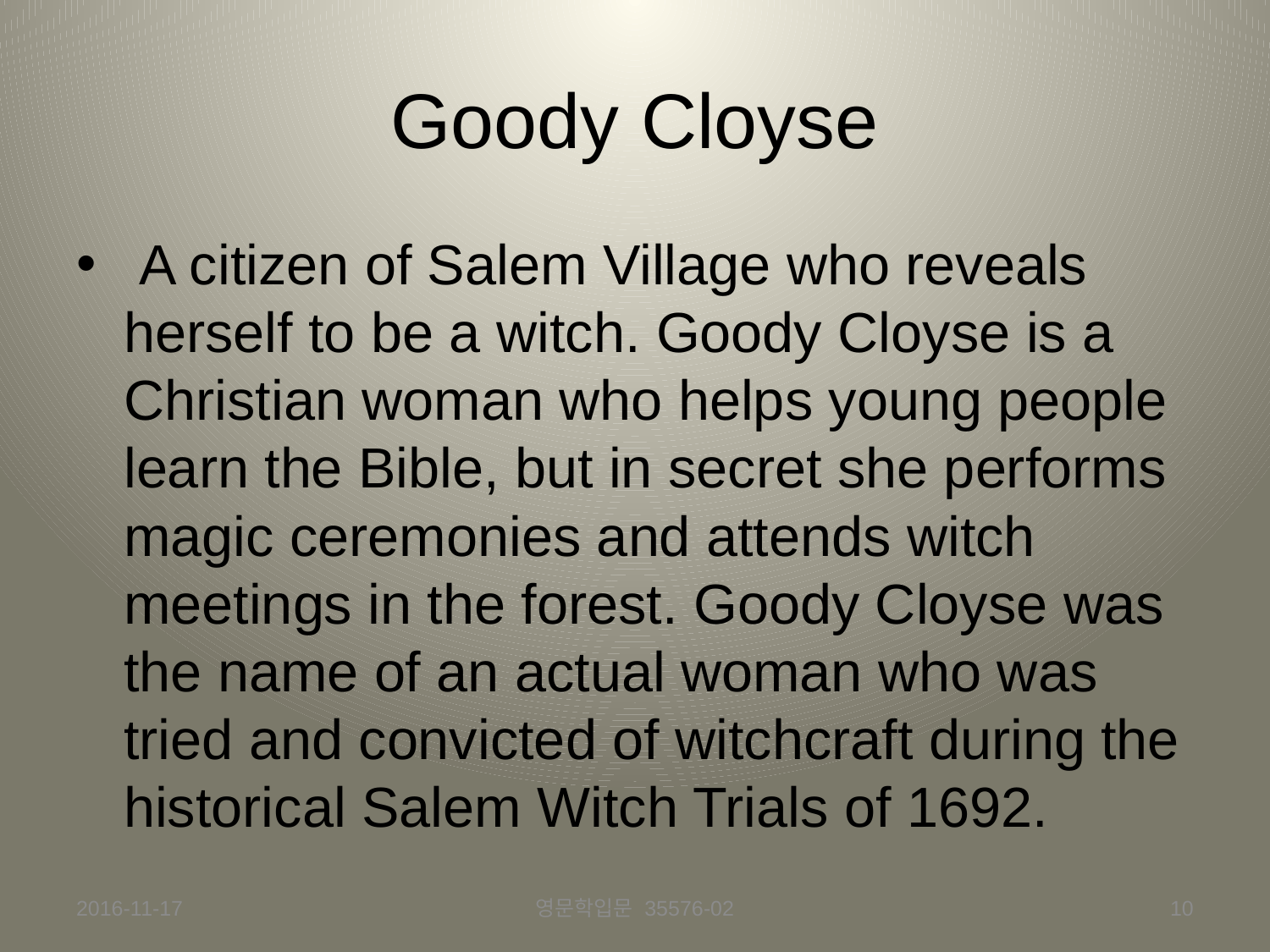

# Goody Cloyse
 A citizen of Salem Village who reveals herself to be a witch. Goody Cloyse is a Christian woman who helps young people learn the Bible, but in secret she performs magic ceremonies and attends witch meetings in the forest. Goody Cloyse was the name of an actual woman who was tried and convicted of witchcraft during the historical Salem Witch Trials of 1692.
2016-11-17
영문학입문 35576-02
10